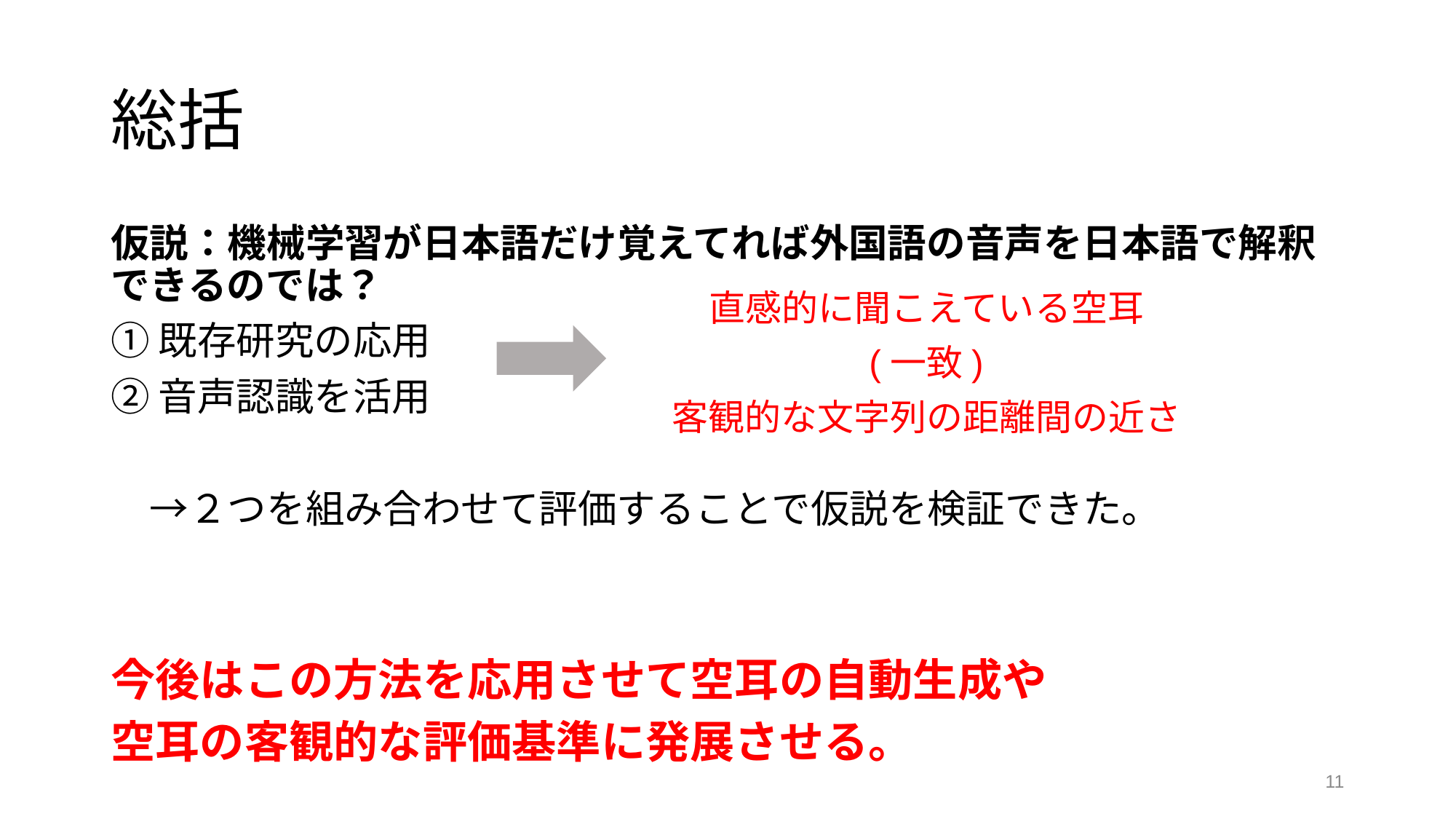

# 総括
仮説：機械学習が日本語だけ覚えてれば外国語の音声を日本語で解釈できるのでは？
①既存研究の応用
②音声認識を活用

　→２つを組み合わせて評価することで仮説を検証できた。

今後はこの方法を応用させて空耳の自動生成や
空耳の客観的な評価基準に発展させる。
直感的に聞こえている空耳
(一致)
客観的な文字列の距離間の近さ

11